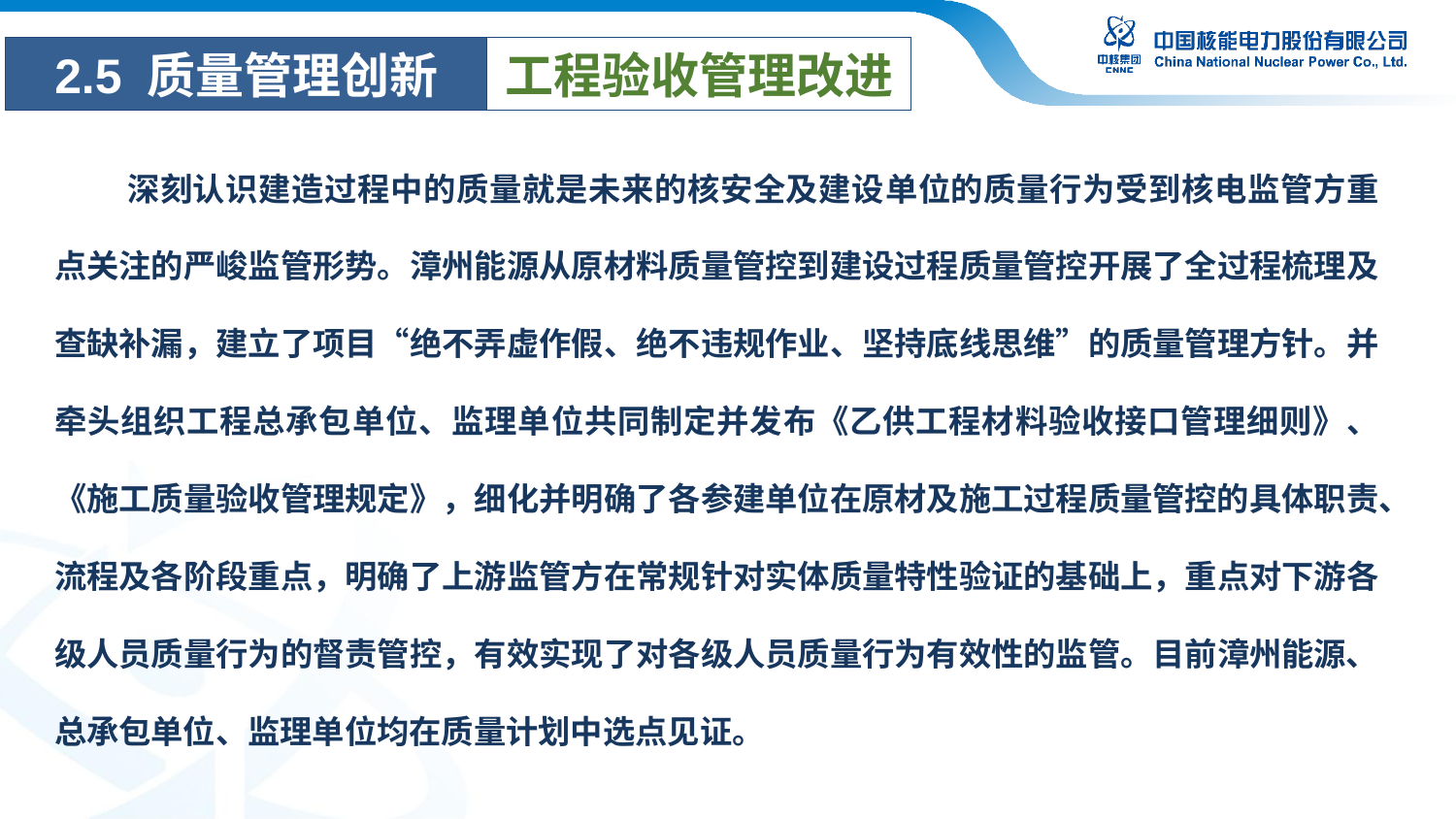

2.5 质量管理创新
工程验收管理改进
深刻认识建造过程中的质量就是未来的核安全及建设单位的质量行为受到核电监管方重点关注的严峻监管形势。漳州能源从原材料质量管控到建设过程质量管控开展了全过程梳理及查缺补漏，建立了项目“绝不弄虚作假、绝不违规作业、坚持底线思维”的质量管理方针。并牵头组织工程总承包单位、监理单位共同制定并发布《乙供工程材料验收接口管理细则》、《施工质量验收管理规定》，细化并明确了各参建单位在原材及施工过程质量管控的具体职责、流程及各阶段重点，明确了上游监管方在常规针对实体质量特性验证的基础上，重点对下游各级人员质量行为的督责管控，有效实现了对各级人员质量行为有效性的监管。目前漳州能源、总承包单位、监理单位均在质量计划中选点见证。